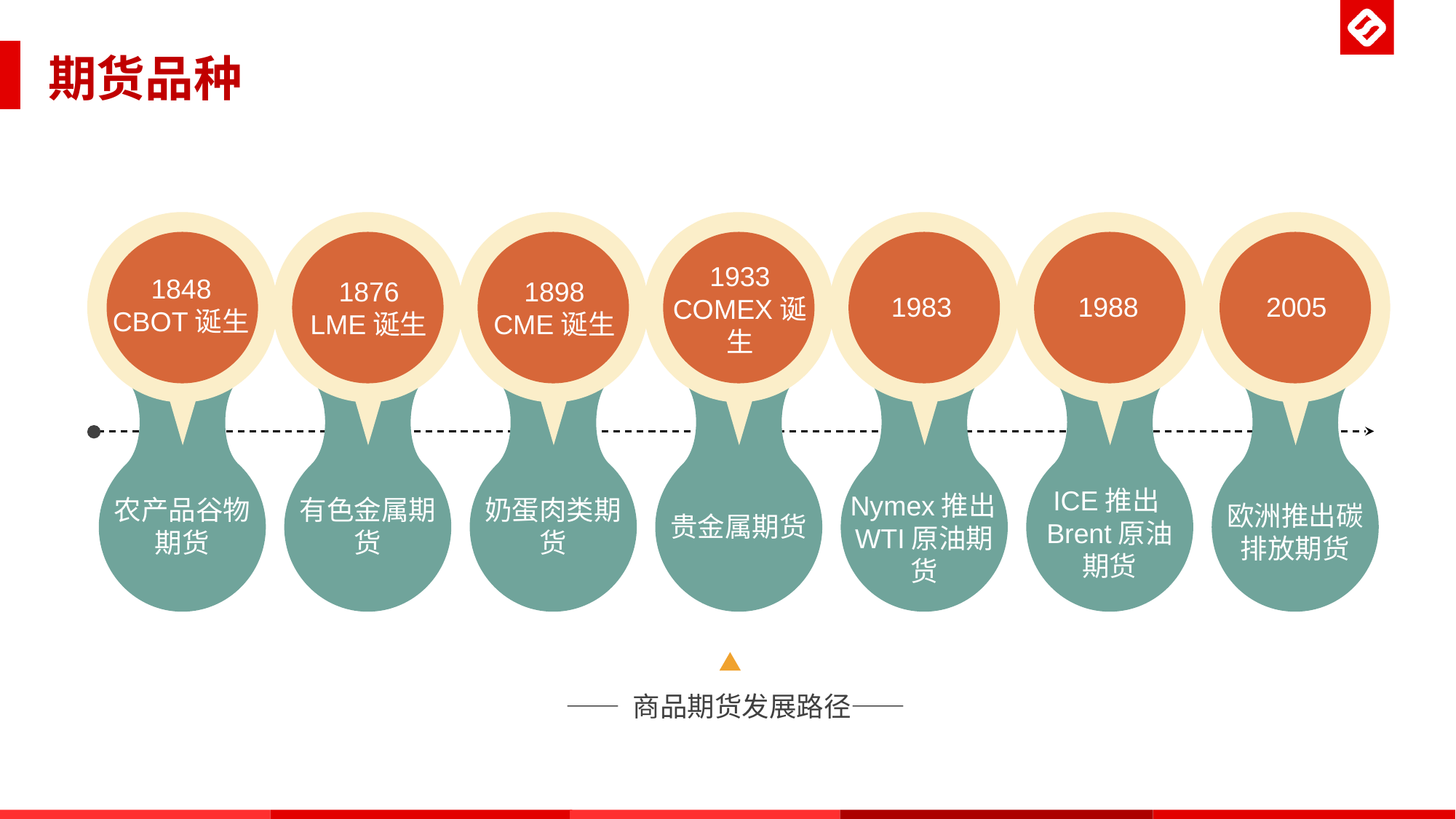

期货品种

1848
CBOT诞生

农产品谷物期货

1876
LME诞生

有色金属期货

1898
CME诞生

奶蛋肉类期货

1933
COMEX诞生

贵金属期货

1983

Nymex推出WTI原油期货

1988

ICE推出Brent原油期货

2005

欧洲推出碳排放期货

—— 商品期货发展路径——